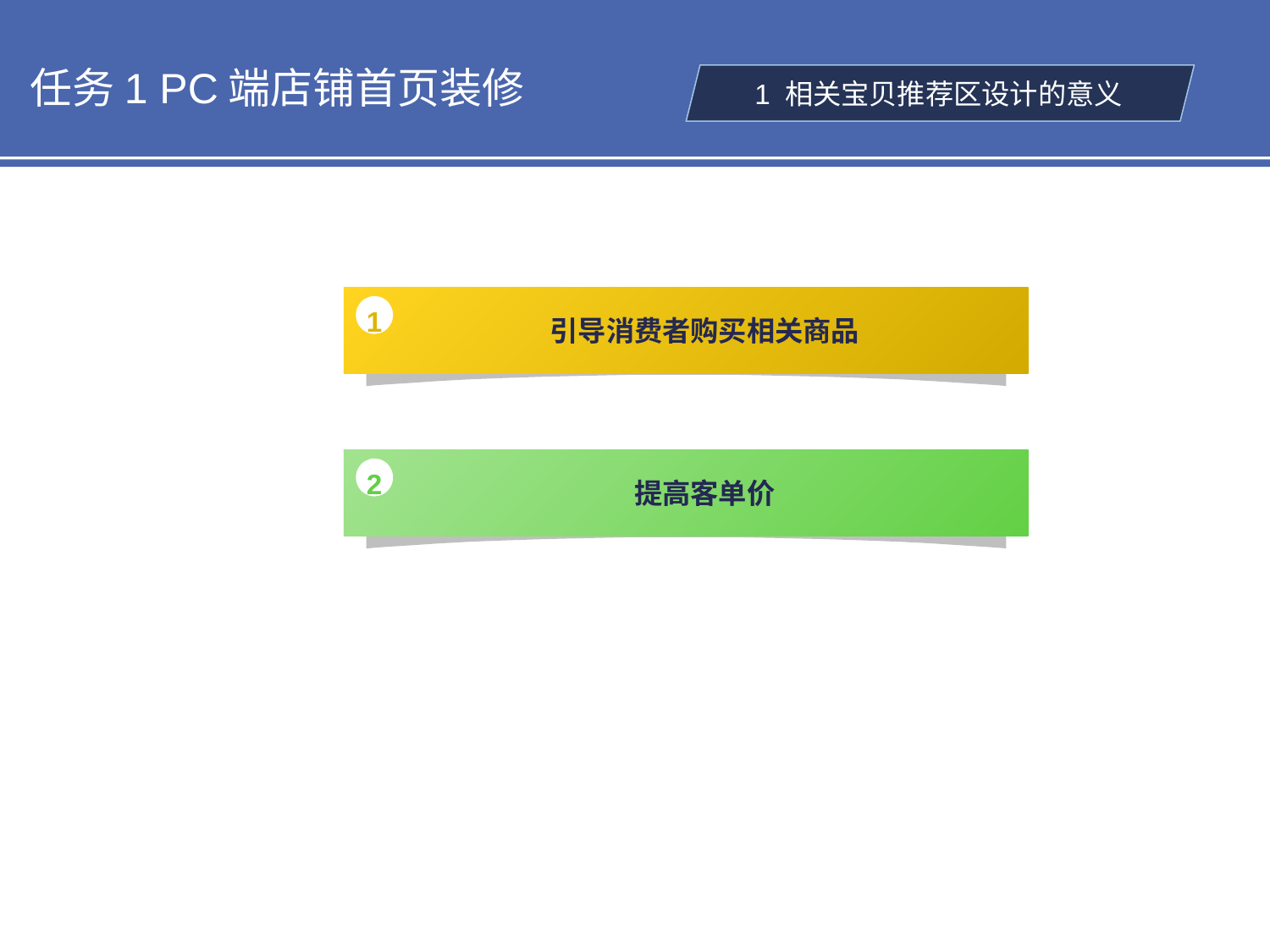

任务1 PC端店铺首页装修
 1 相关宝贝推荐区设计的意义
引导消费者购买相关商品
1

提高客单价
2